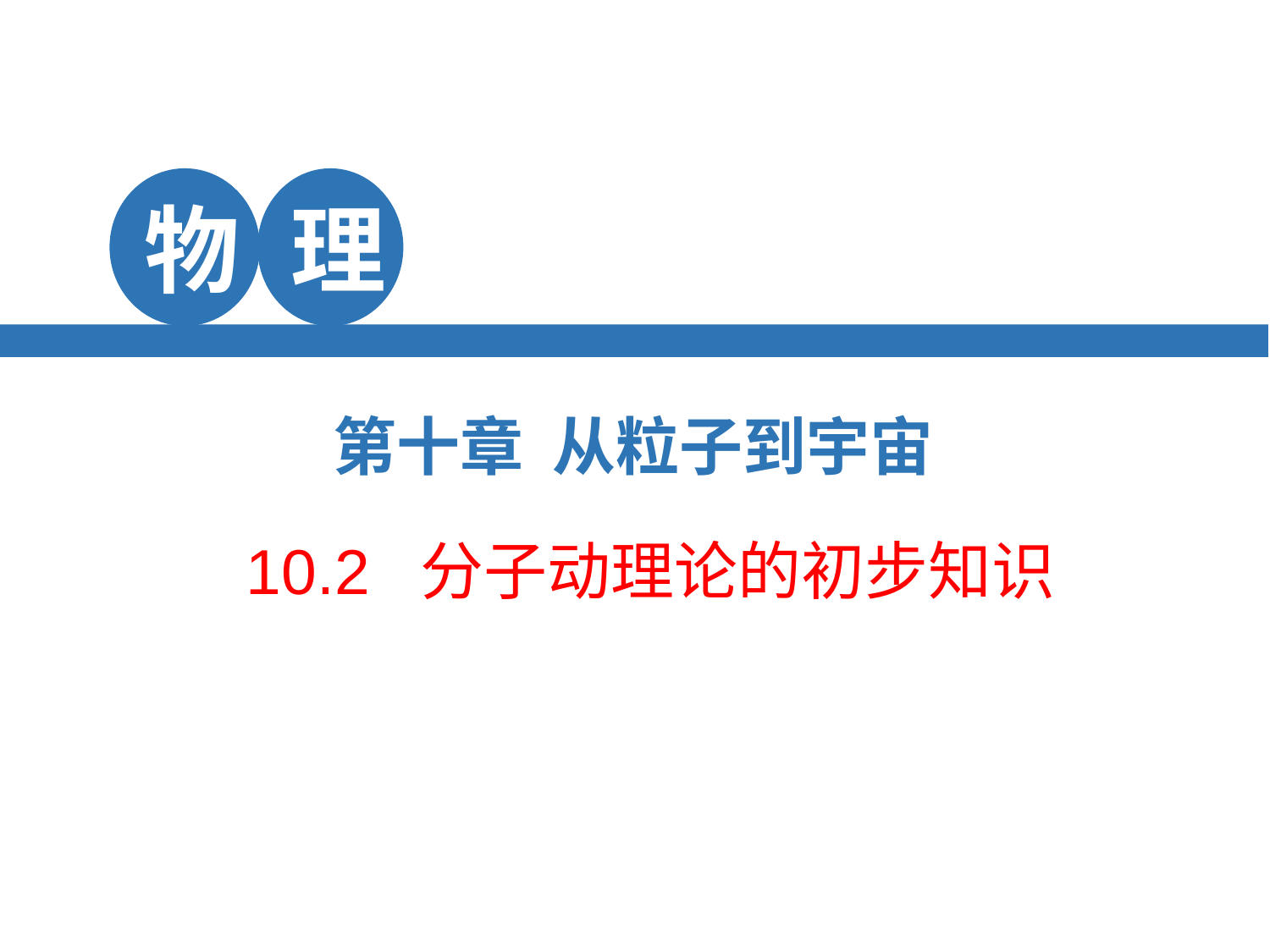

物
理

第十章  从粒子到宇宙
学  视
  10.2  分子动理论的初步知识